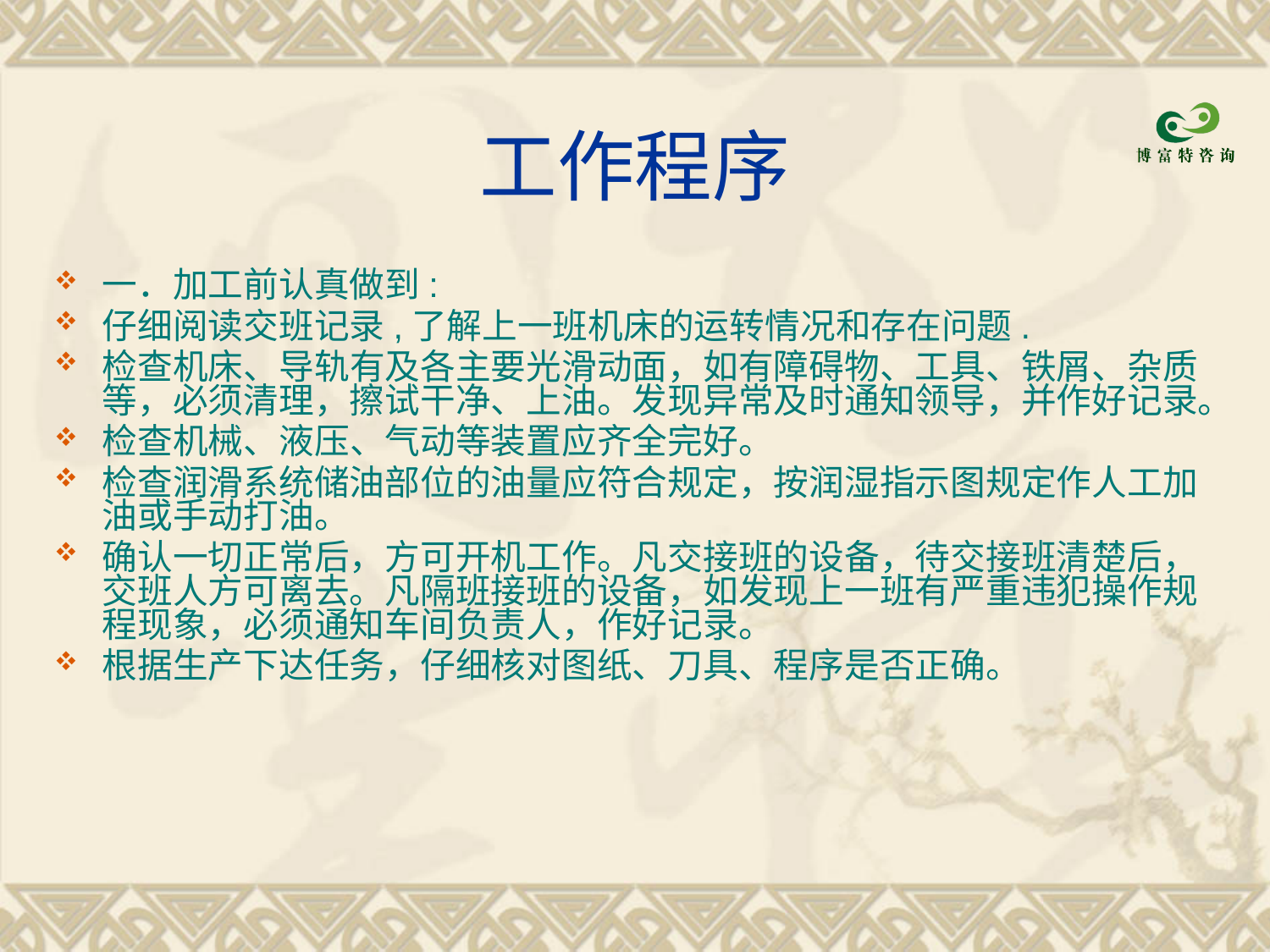

# 工作程序
一．加工前认真做到:
仔细阅读交班记录,了解上一班机床的运转情况和存在问题.
检查机床、导轨有及各主要光滑动面，如有障碍物、工具、铁屑、杂质等，必须清理，擦试干净、上油。发现异常及时通知领导，并作好记录。
检查机械、液压、气动等装置应齐全完好。
检查润滑系统储油部位的油量应符合规定，按润湿指示图规定作人工加油或手动打油。
确认一切正常后，方可开机工作。凡交接班的设备，待交接班清楚后，交班人方可离去。凡隔班接班的设备，如发现上一班有严重违犯操作规程现象，必须通知车间负责人，作好记录。
根据生产下达任务，仔细核对图纸、刀具、程序是否正确。